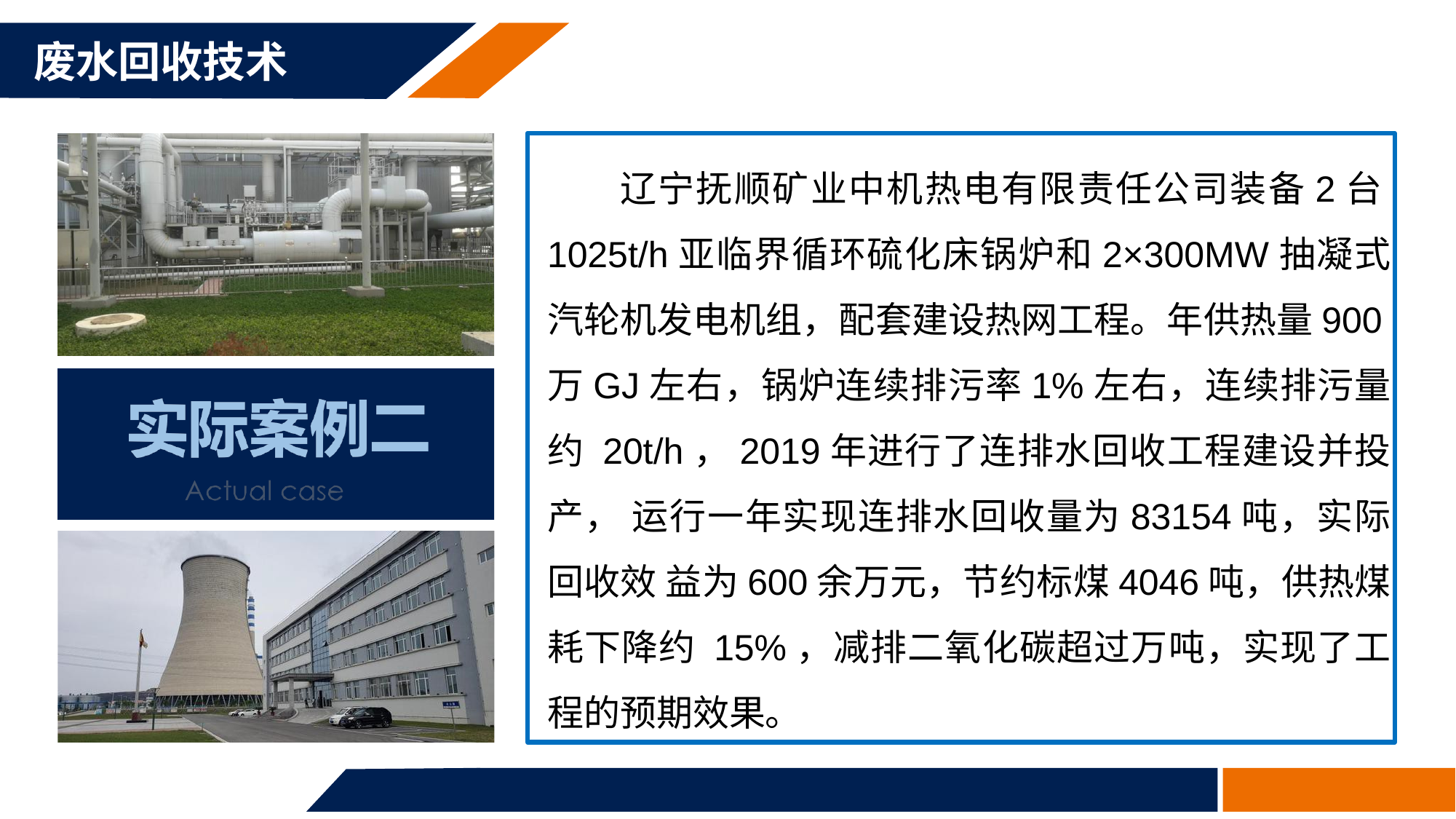

废水回收技术

辽宁抚顺矿业中机热电有限责任公司装备2台1025t/h亚临界循环硫化床锅炉和2×300MW抽凝式汽轮机发电机组，配套建设热网工程。年供热量900万GJ左右，锅炉连续排污率1%左右，连续排污量约 20t/h，2019年进行了连排水回收工程建设并投产， 运行一年实现连排水回收量为83154吨，实际回收效 益为600余万元，节约标煤4046吨，供热煤耗下降约 15%，减排二氧化碳超过万吨，实现了工程的预期效果。